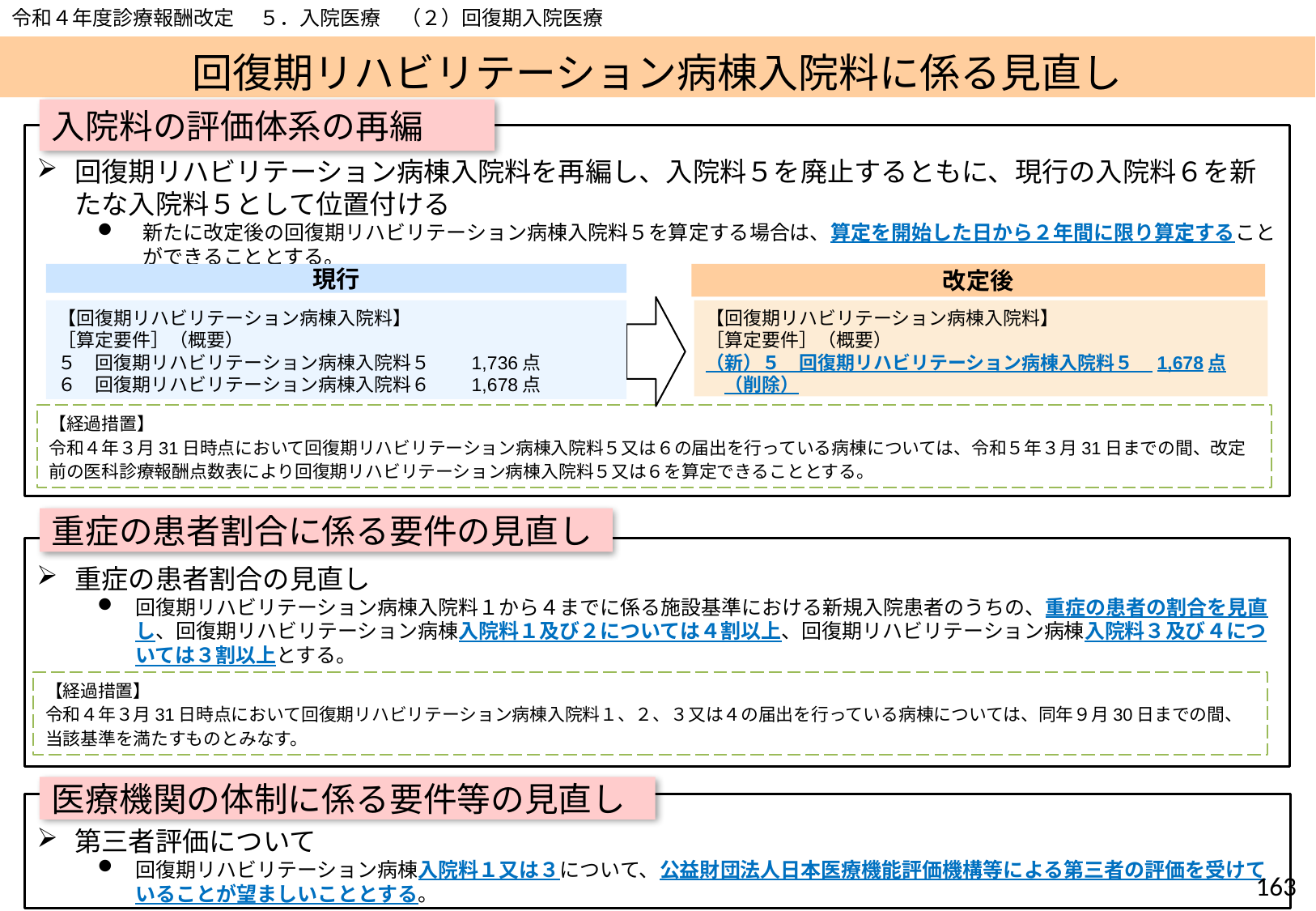

令和４年度診療報酬改定　 ５．入院医療　（２）回復期入院医療

# 回復期リハビリテーション病棟入院料に係る見直し
入院料の評価体系の再編

回復期リハビリテーション病棟入院料を再編し、入院料５を廃止するともに、現行の入院料６を新たな入院料５として位置付ける
新たに改定後の回復期リハビリテーション病棟入院料５を算定する場合は、算定を開始した日から２年間に限り算定することができることとする。
現行
改定後

【回復期リハビリテーション病棟入院料】
［算定要件］（概要）
５　回復期リハビリテーション病棟入院料５　　1,736点
６　回復期リハビリテーション病棟入院料６　　1,678点
【回復期リハビリテーション病棟入院料】
［算定要件］（概要）
（新）５　回復期リハビリテーション病棟入院料５　1,678点
　（削除）
【経過措置】
令和４年３月31日時点において回復期リハビリテーション病棟入院料５又は６の届出を行っている病棟については、令和５年３月31日までの間、改定前の医科診療報酬点数表により回復期リハビリテーション病棟入院料５又は６を算定できることとする。
重症の患者割合に係る要件の見直し

重症の患者割合の見直し
回復期リハビリテーション病棟入院料１から４までに係る施設基準における新規入院患者のうちの、重症の患者の割合を見直し、回復期リハビリテーション病棟入院料１及び２については４割以上、回復期リハビリテーション病棟入院料３及び４については３割以上とする。
【経過措置】
令和４年３月31日時点において回復期リハビリテーション病棟入院料１、２、３又は４の届出を行っている病棟については、同年９月30日までの間、当該基準を満たすものとみなす。
医療機関の体制に係る要件等の見直し

第三者評価について
回復期リハビリテーション病棟入院料１又は３について、公益財団法人日本医療機能評価機構等による第三者の評価を受けていることが望ましいこととする。
163